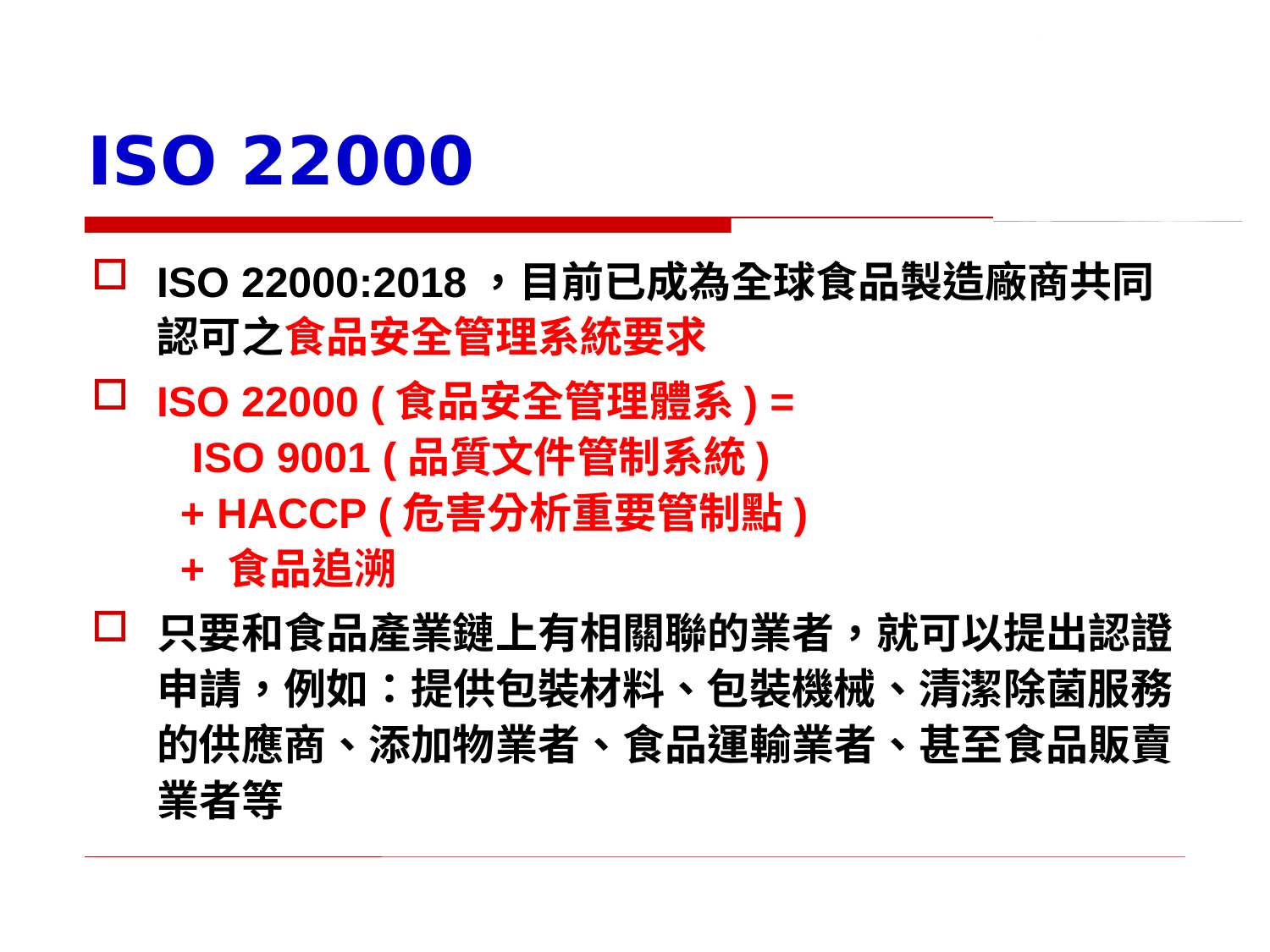

# ISO 22000
ISO 22000:2018，目前已成為全球食品製造廠商共同認可之食品安全管理系統要求
ISO 22000 (食品安全管理體系) =
   ISO 9001 (品質文件管制系統)
  + HACCP (危害分析重要管制點)
  + 食品追溯
只要和食品產業鏈上有相關聯的業者，就可以提出認證申請，例如：提供包裝材料、包裝機械、清潔除菌服務的供應商、添加物業者、食品運輸業者、甚至食品販賣業者等